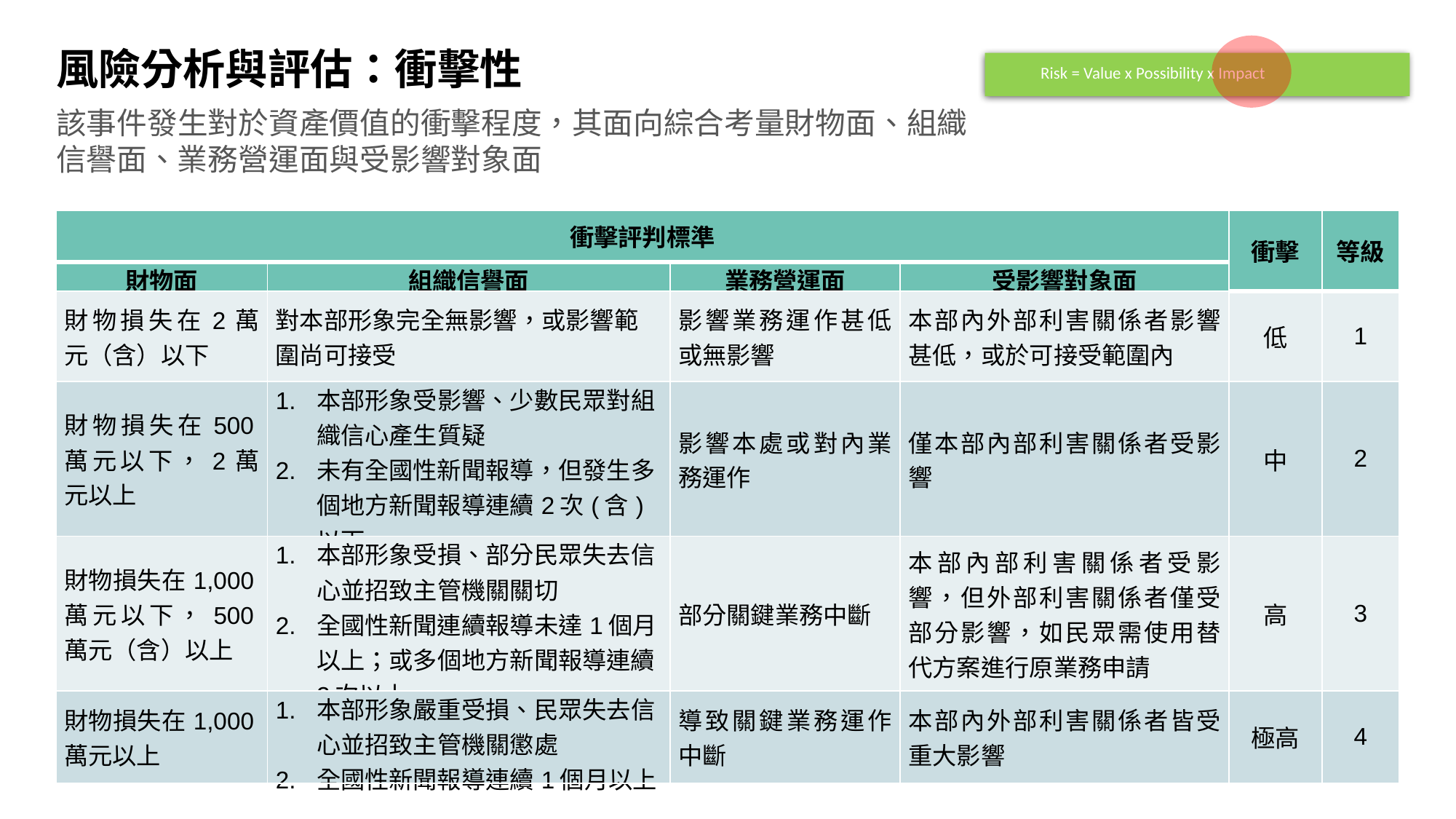

# 風險分析與評估：衝擊性

Risk = Value x Possibility x Impact
該事件發生對於資產價值的衝擊程度，其面向綜合考量財物面、組織信譽面、業務營運面與受影響對象面

| 衝擊評判標準 |  |  |  | 衝擊 | 等級 |
| --- | --- | --- | --- | --- | --- |
| 財物面 | 組織信譽面 | 業務營運面 | 受影響對象面 |  |  |
| 財物損失在2萬元（含）以下 | 對本部形象完全無影響，或影響範圍尚可接受 | 影響業務運作甚低或無影響 | 本部內外部利害關係者影響甚低，或於可接受範圍內 | 低 | 1 |
| 財物損失在500萬元以下，2萬元以上 | 本部形象受影響、少數民眾對組織信心產生質疑 未有全國性新聞報導，但發生多個地方新聞報導連續2次(含)以下 | 影響本處或對內業務運作 | 僅本部內部利害關係者受影響 | 中 | 2 |
| 財物損失在1,000萬元以下，500萬元（含）以上 | 本部形象受損、部分民眾失去信心並招致主管機關關切 全國性新聞連續報導未達1個月以上；或多個地方新聞報導連續2次以上 | 部分關鍵業務中斷 | 本部內部利害關係者受影響，但外部利害關係者僅受部分影響，如民眾需使用替代方案進行原業務申請 | 高 | 3 |
| 財物損失在1,000萬元以上 | 本部形象嚴重受損、民眾失去信心並招致主管機關懲處 全國性新聞報導連續1個月以上 | 導致關鍵業務運作中斷 | 本部內外部利害關係者皆受重大影響 | 極高 | 4 |